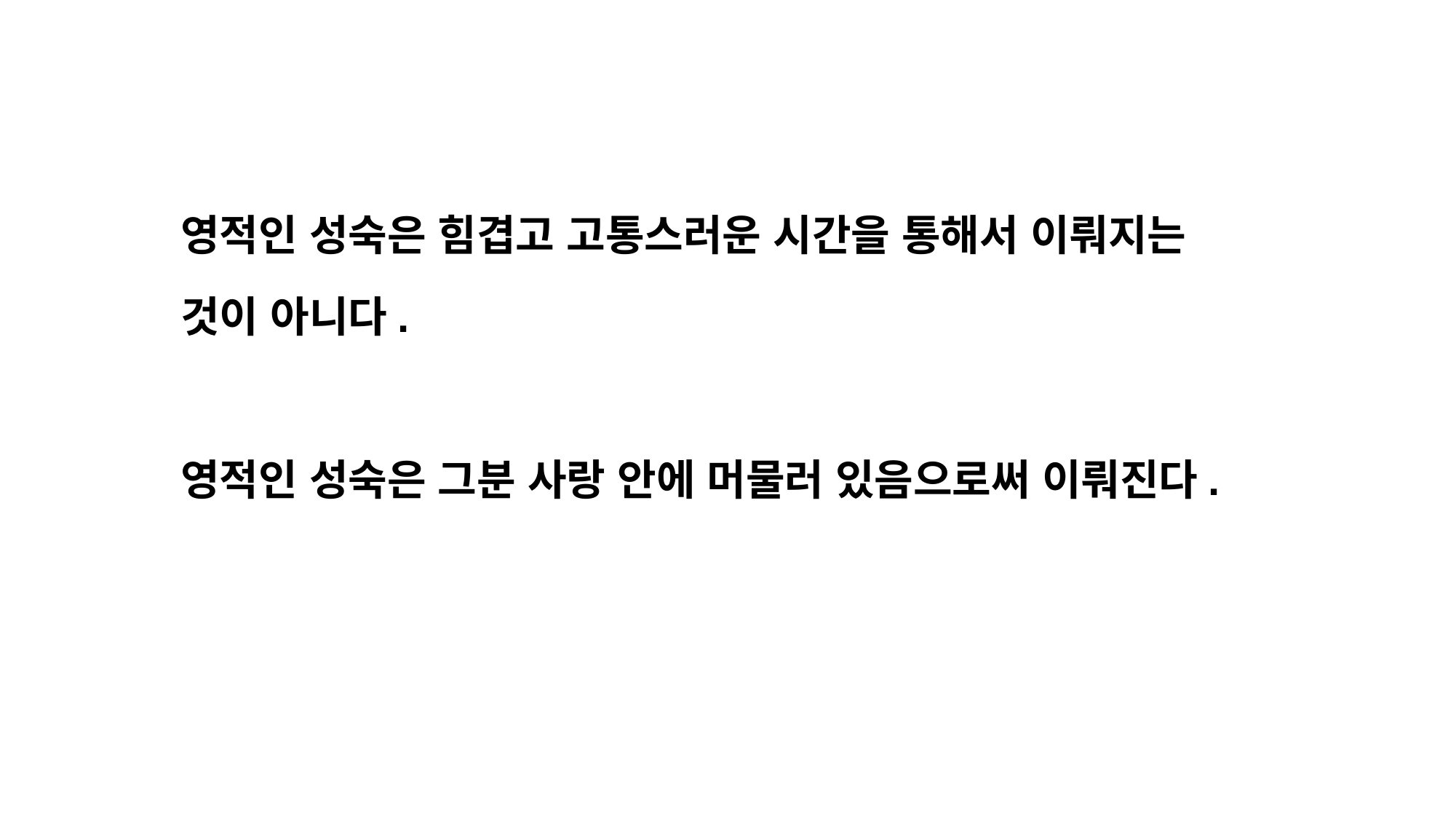

영적인 성숙은 힘겹고 고통스러운 시간을 통해서 이뤄지는
것이 아니다.

영적인 성숙은 그분 사랑 안에 머물러 있음으로써 이뤄진다.